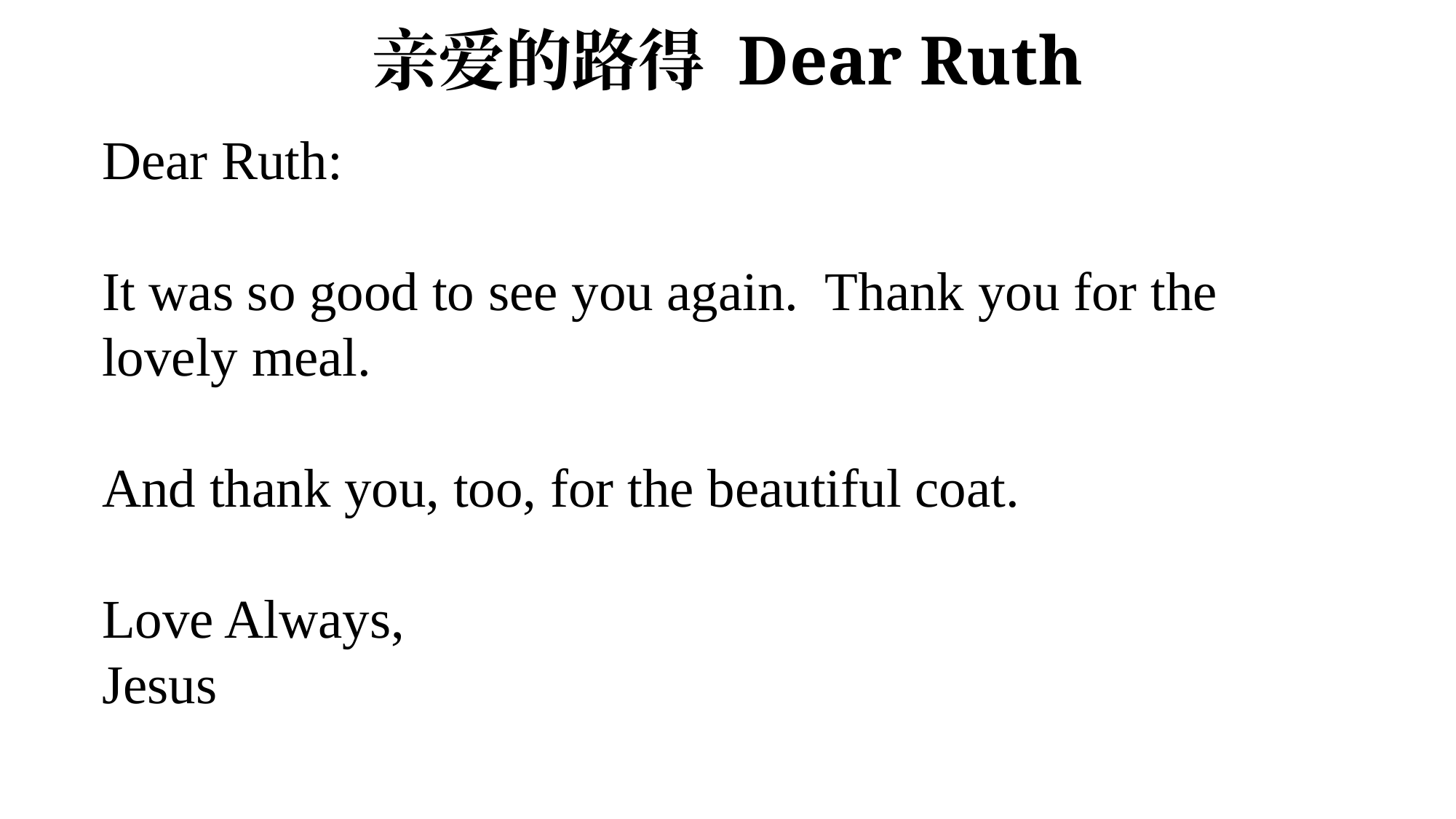

# 亲爱的路得 Dear Ruth
Dear Ruth:

It was so good to see you again.  Thank you for the lovely meal.

And thank you, too, for the beautiful coat.

Love Always,
Jesus